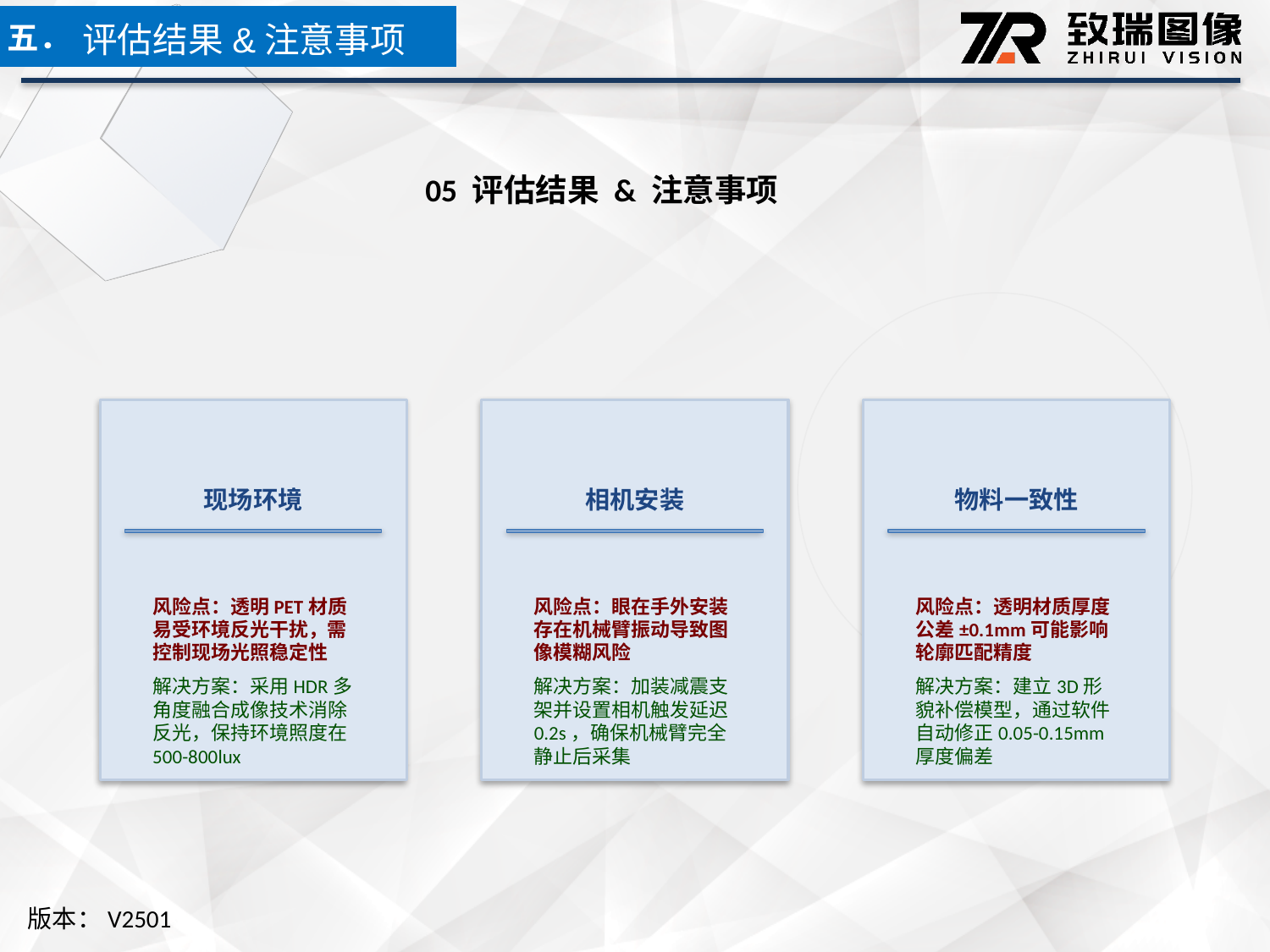

五．
评估结果&注意事项

05 评估结果 & 注意事项

现场环境

相机安装

物料一致性

风险点：透明PET材质易受环境反光干扰，需控制现场光照稳定性
解决方案：采用HDR多角度融合成像技术消除反光，保持环境照度在500-800lux

风险点：眼在手外安装存在机械臂振动导致图像模糊风险
解决方案：加装减震支架并设置相机触发延迟0.2s，确保机械臂完全静止后采集

风险点：透明材质厚度公差±0.1mm可能影响轮廓匹配精度
解决方案：建立3D形貌补偿模型，通过软件自动修正0.05-0.15mm厚度偏差